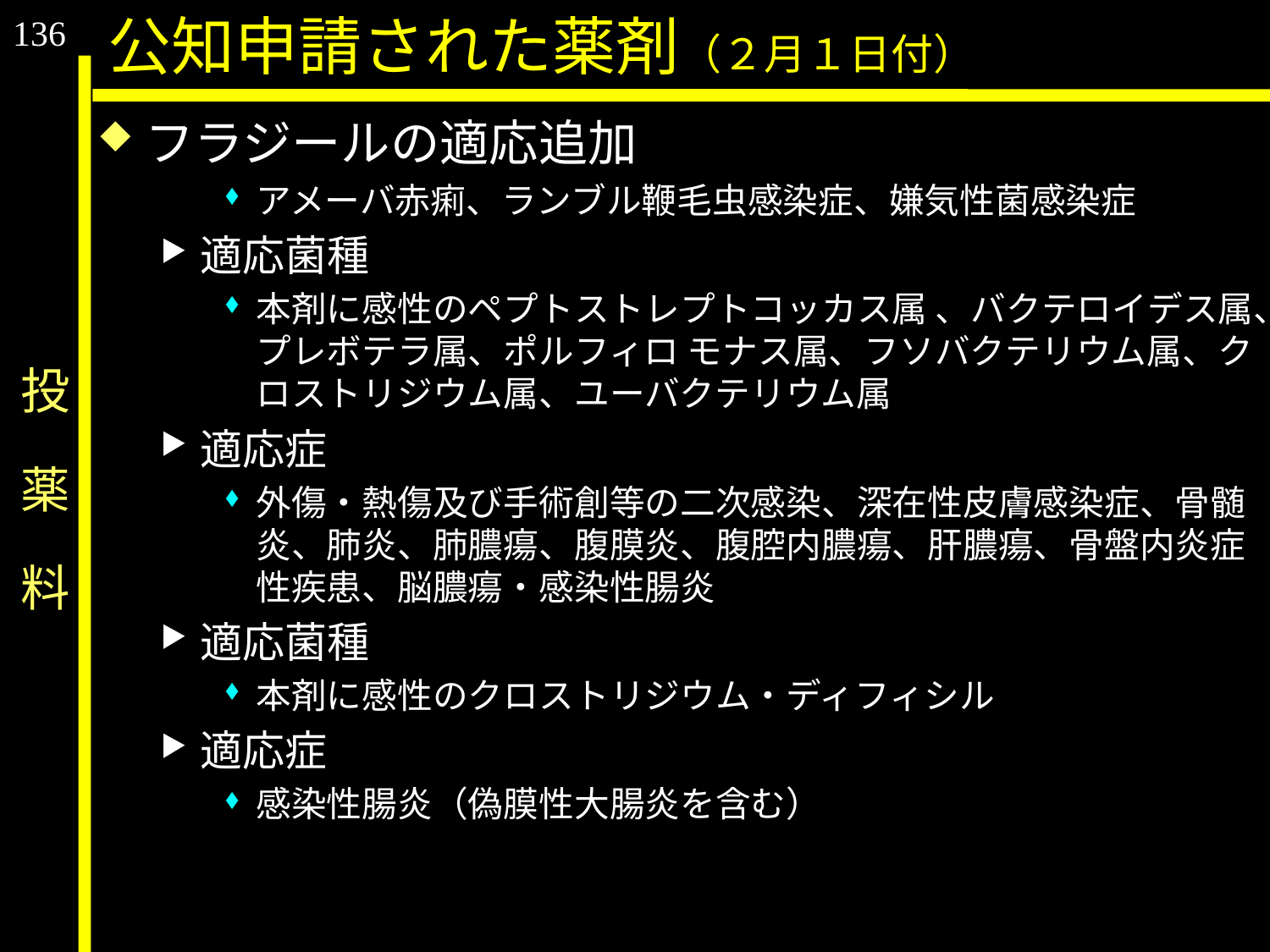

136
公知申請された薬剤（２月１日付）

フラジールの適応追加
アメーバ赤痢、ランブル鞭毛虫感染症、嫌気性菌感染症
適応菌種
本剤に感性のペプトストレプトコッカス属 、バクテロイデス属、プレボテラ属、ポルフィロ モナス属、フソバクテリウム属、クロストリジウム属、ユーバクテリウム属
適応症
外傷・熱傷及び手術創等の二次感染、深在性皮膚感染症、骨髄炎、肺炎、肺膿瘍、腹膜炎、腹腔内膿瘍、肝膿瘍、骨盤内炎症性疾患、脳膿瘍・感染性腸炎
適応菌種
本剤に感性のクロストリジウム・ディフィシル
適応症
感染性腸炎（偽膜性大腸炎を含む）

# 投　薬　料